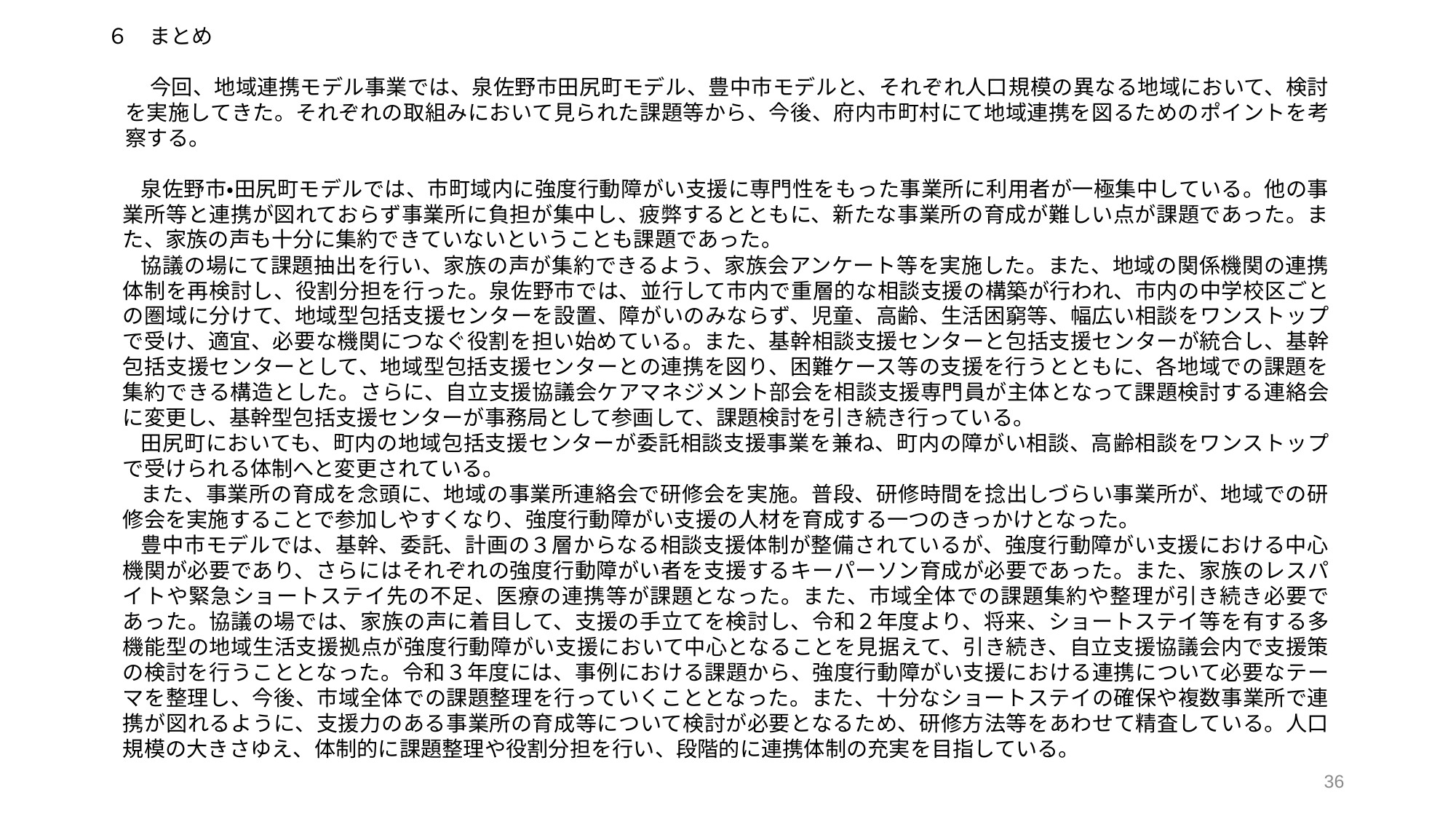

６　まとめ

　　今回、地域連携モデル事業では、泉佐野市田尻町モデル、豊中市モデルと、それぞれ人口規模の異なる地域において、検討を実施してきた。それぞれの取組みにおいて見られた課題等から、今後、府内市町村にて地域連携を図るためのポイントを考察する。

泉佐野市・田尻町モデルでは、市町域内に強度行動障がい支援に専門性をもった事業所に利用者が一極集中している。他の事業所等と連携が図れておらず事業所に負担が集中し、疲弊するとともに、新たな事業所の育成が難しい点が課題であった。また、家族の声も十分に集約できていないということも課題であった。
協議の場にて課題抽出を行い、家族の声が集約できるよう、家族会アンケート等を実施した。また、地域の関係機関の連携体制を再検討し、役割分担を行った。泉佐野市では、並行して市内で重層的な相談支援の構築が行われ、市内の中学校区ごとの圏域に分けて、地域型包括支援センターを設置、障がいのみならず、児童、高齢、生活困窮等、幅広い相談をワンストップで受け、適宜、必要な機関につなぐ役割を担い始めている。また、基幹相談支援センターと包括支援センターが統合し、基幹包括支援センターとして、地域型包括支援センターとの連携を図り、困難ケース等の支援を行うとともに、各地域での課題を集約できる構造とした。さらに、自立支援協議会ケアマネジメント部会を相談支援専門員が主体となって課題検討する連絡会に変更し、基幹型包括支援センターが事務局として参画して、課題検討を引き続き行っている。
田尻町においても、町内の地域包括支援センターが委託相談支援事業を兼ね、町内の障がい相談、高齢相談をワンストップで受けられる体制へと変更されている。
また、事業所の育成を念頭に、地域の事業所連絡会で研修会を実施。普段、研修時間を捻出しづらい事業所が、地域での研修会を実施することで参加しやすくなり、強度行動障がい支援の人材を育成する一つのきっかけとなった。
豊中市モデルでは、基幹、委託、計画の３層からなる相談支援体制が整備されているが、強度行動障がい支援における中心機関が必要であり、さらにはそれぞれの強度行動障がい者を支援するキーパーソン育成が必要であった。また、家族のレスパイトや緊急ショートステイ先の不足、医療の連携等が課題となった。また、市域全体での課題集約や整理が引き続き必要であった。協議の場では、家族の声に着目して、支援の手立てを検討し、令和２年度より、将来、ショートステイ等を有する多機能型の地域生活支援拠点が強度行動障がい支援において中心となることを見据えて、引き続き、自立支援協議会内で支援策の検討を行うこととなった。令和３年度には、事例における課題から、強度行動障がい支援における連携について必要なテーマを整理し、今後、市域全体での課題整理を行っていくこととなった。また、十分なショートステイの確保や複数事業所で連携が図れるように、支援力のある事業所の育成等について検討が必要となるため、研修方法等をあわせて精査している。人口規模の大きさゆえ、体制的に課題整理や役割分担を行い、段階的に連携体制の充実を目指している。

36